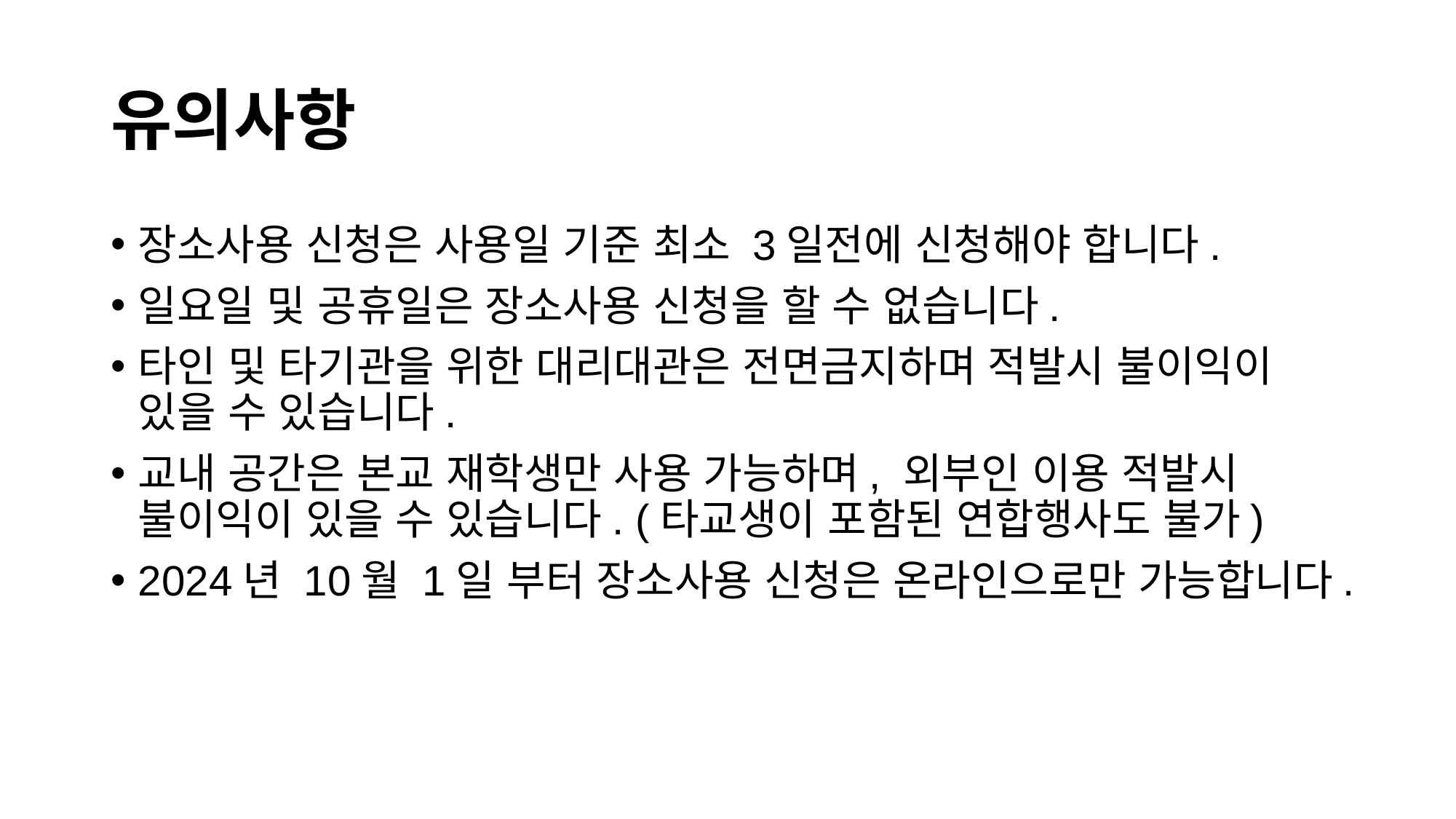

# 유의사항
장소사용 신청은 사용일 기준 최소 3일전에 신청해야 합니다.
일요일 및 공휴일은 장소사용 신청을 할 수 없습니다.
타인 및 타기관을 위한 대리대관은 전면금지하며 적발시 불이익이 있을 수 있습니다.
교내 공간은 본교 재학생만 사용 가능하며, 외부인 이용 적발시 불이익이 있을 수 있습니다. (타교생이 포함된 연합행사도 불가)
2024년 10월 1일 부터 장소사용 신청은 온라인으로만 가능합니다.